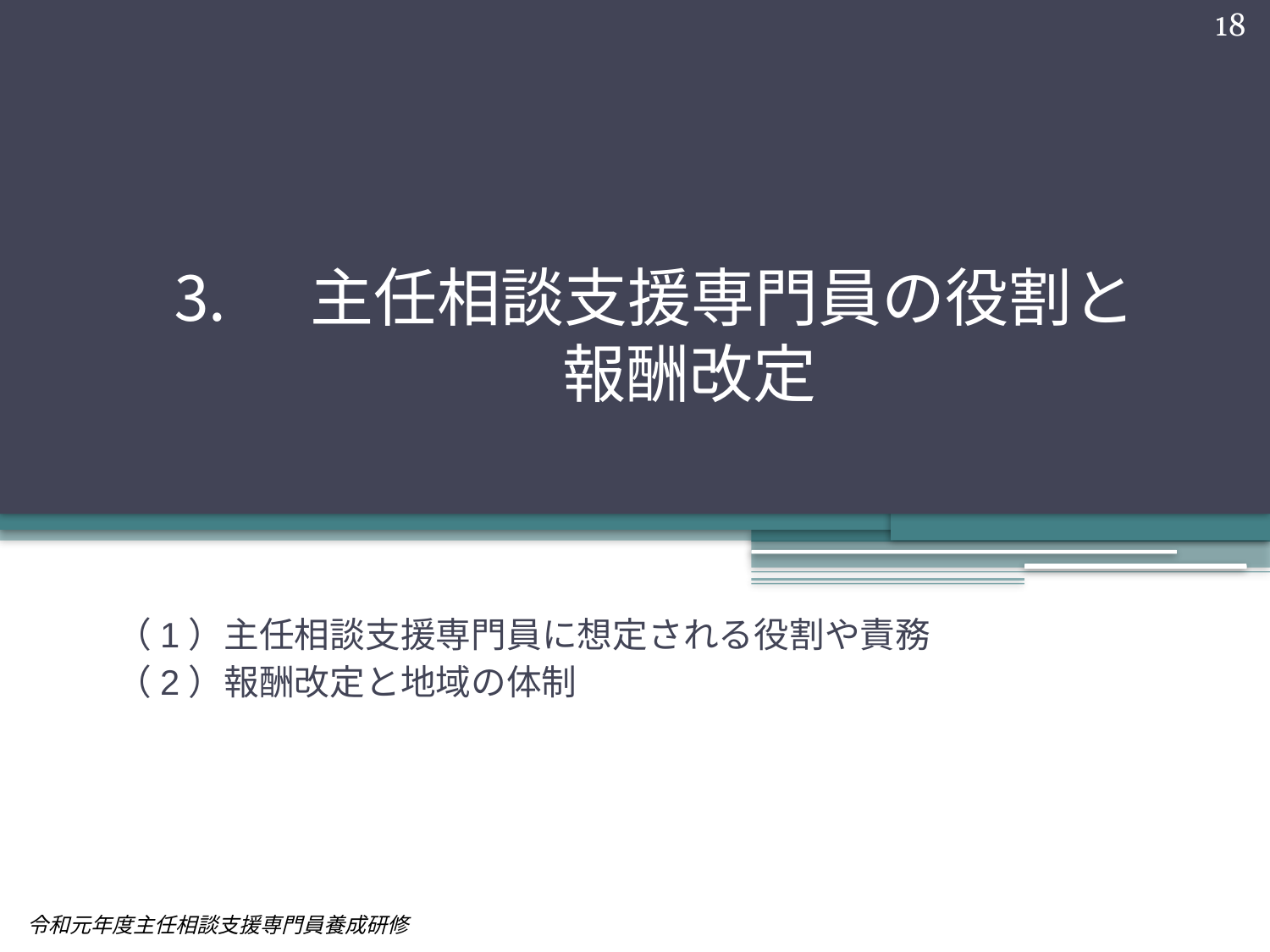

18
# ⒊　主任相談支援専門員の役割と 報酬改定
（1）主任相談支援専門員に想定される役割や責務
（2）報酬改定と地域の体制
令和元年度主任相談支援専門員養成研修